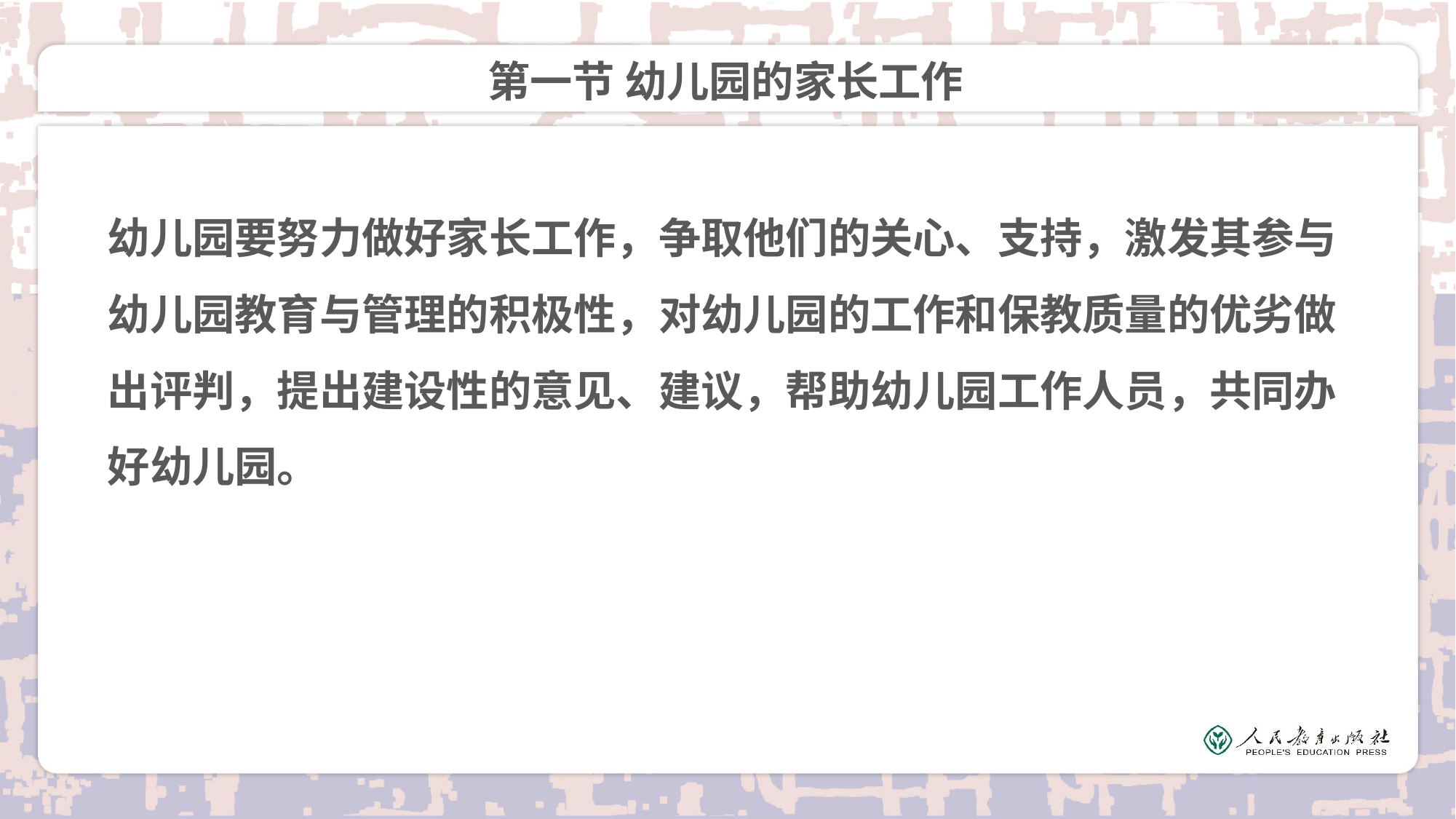

# 第一节 幼儿园的家长工作
幼儿园要努力做好家长工作，争取他们的关心、支持，激发其参与幼儿园教育与管理的积极性，对幼儿园的工作和保教质量的优劣做出评判，提出建设性的意见、建议，帮助幼儿园工作人员，共同办好幼儿园。